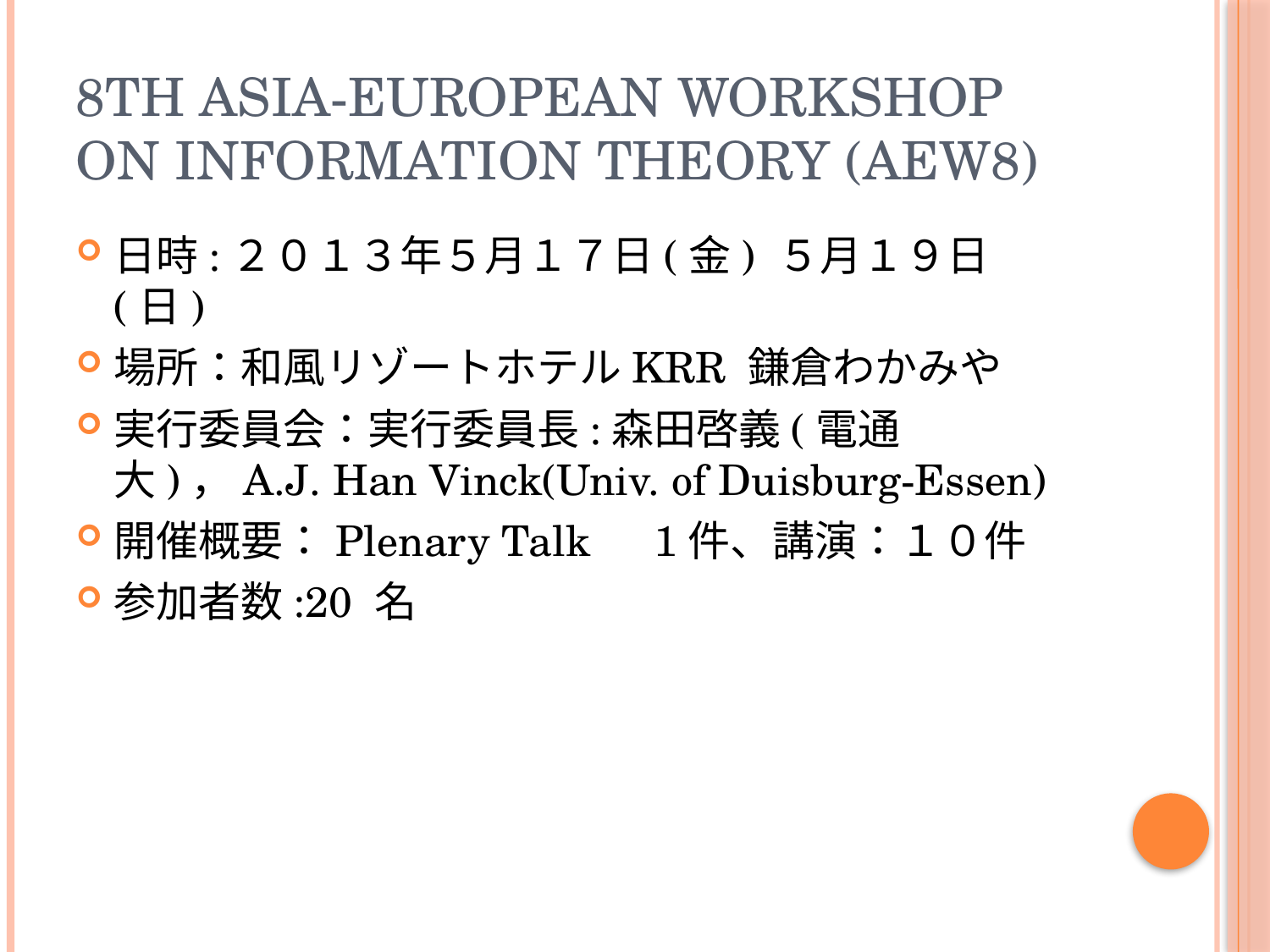

# 8th Asia-European Workshop on Information Theory (AEW8)
日時:２０１３年５月１７日(金) ５月１９日(日)
場所：和風リゾートホテルKRR 鎌倉わかみや
実行委員会：実行委員長:森田啓義(電通大)，A.J. Han Vinck(Univ. of Duisburg-Essen)
開催概要：Plenary Talk　1件、講演：１０件
参加者数:20 名